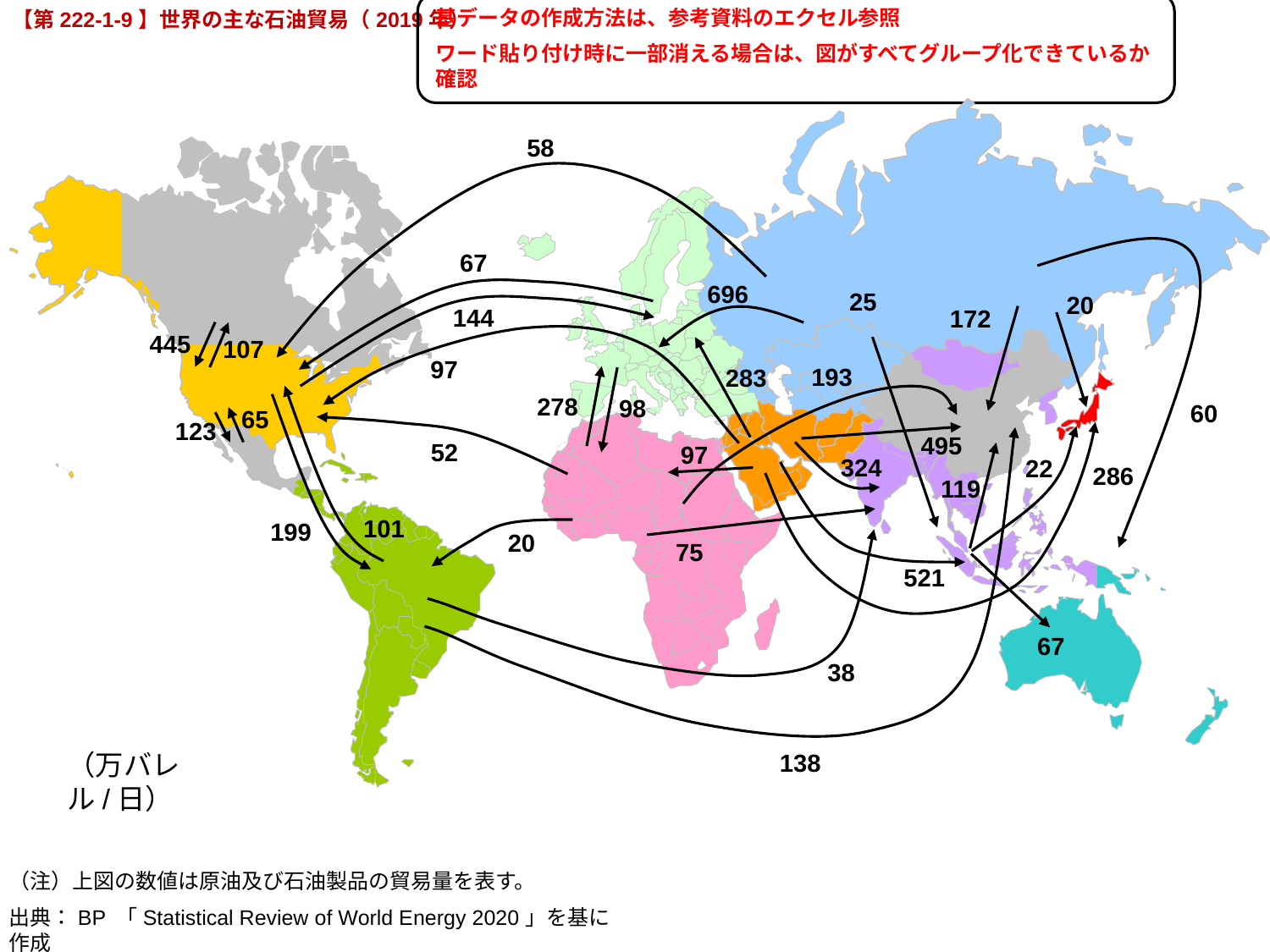

【第222-1-9】世界の主な石油貿易（2019年）
基データの作成方法は、参考資料のエクセル参照
ワード貼り付け時に一部消える場合は、図がすべてグループ化できているか確認

58

67

696

172

445

97

283

278

65

495

52

97

324
22

286

199

521

25
20

144

107

193

98
60
123

119

101

20
75

67
38
（万バレル/日）
138
（注）上図の数値は原油及び石油製品の貿易量を表す。
出典：BP 「Statistical Review of World Energy 2020」を基に作成